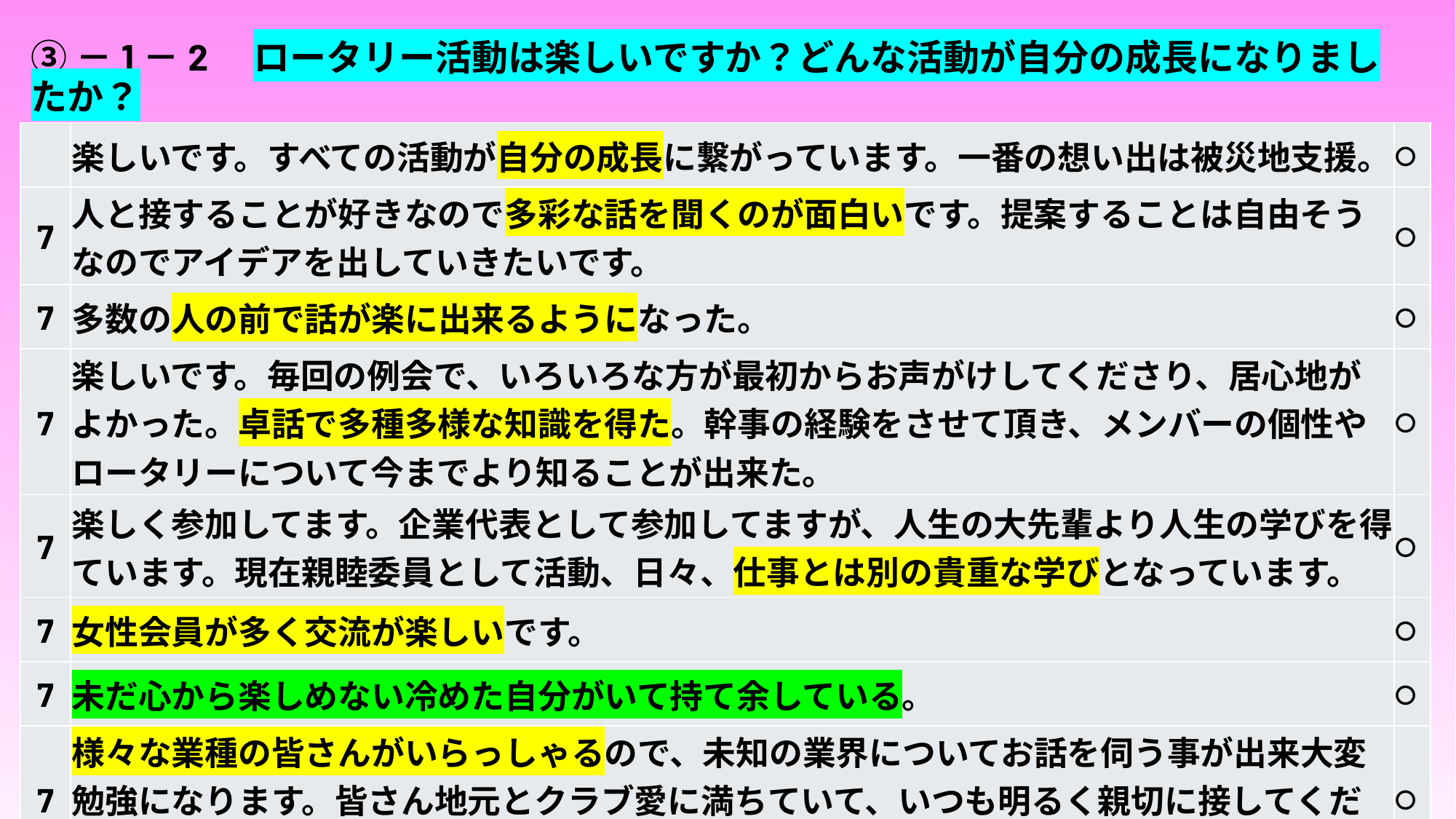

# ③－1－2　ロータリー活動は楽しいですか？どんな活動が自分の成長になりましたか？
|  | 楽しいです。すべての活動が自分の成長に繋がっています。一番の想い出は被災地支援。 | 〇 |
| --- | --- | --- |
| 7 | 人と接することが好きなので多彩な話を聞くのが面白いです。提案することは自由そうなのでアイデアを出していきたいです。 | 〇 |
| 7 | 多数の人の前で話が楽に出来るようになった。 | 〇 |
| 7 | 楽しいです。毎回の例会で、いろいろな方が最初からお声がけしてくださり、居心地がよかった。卓話で多種多様な知識を得た。幹事の経験をさせて頂き、メンバーの個性やロータリーについて今までより知ることが出来た。 | 〇 |
| 7 | 楽しく参加してます。企業代表として参加してますが、人生の大先輩より人生の学びを得ています。現在親睦委員として活動、日々、仕事とは別の貴重な学びとなっています。 | 〇 |
| 7 | 女性会員が多く交流が楽しいです。 | 〇 |
| 7 | 未だ心から楽しめない冷めた自分がいて持て余している。 | 〇 |
| 7 | 様々な業種の皆さんがいらっしゃるので、未知の業界についてお話を伺う事が出来大変勉強になります。皆さん地元とクラブ愛に満ちていて、いつも明るく親切に接してくださり嬉しいです。 | 〇 |